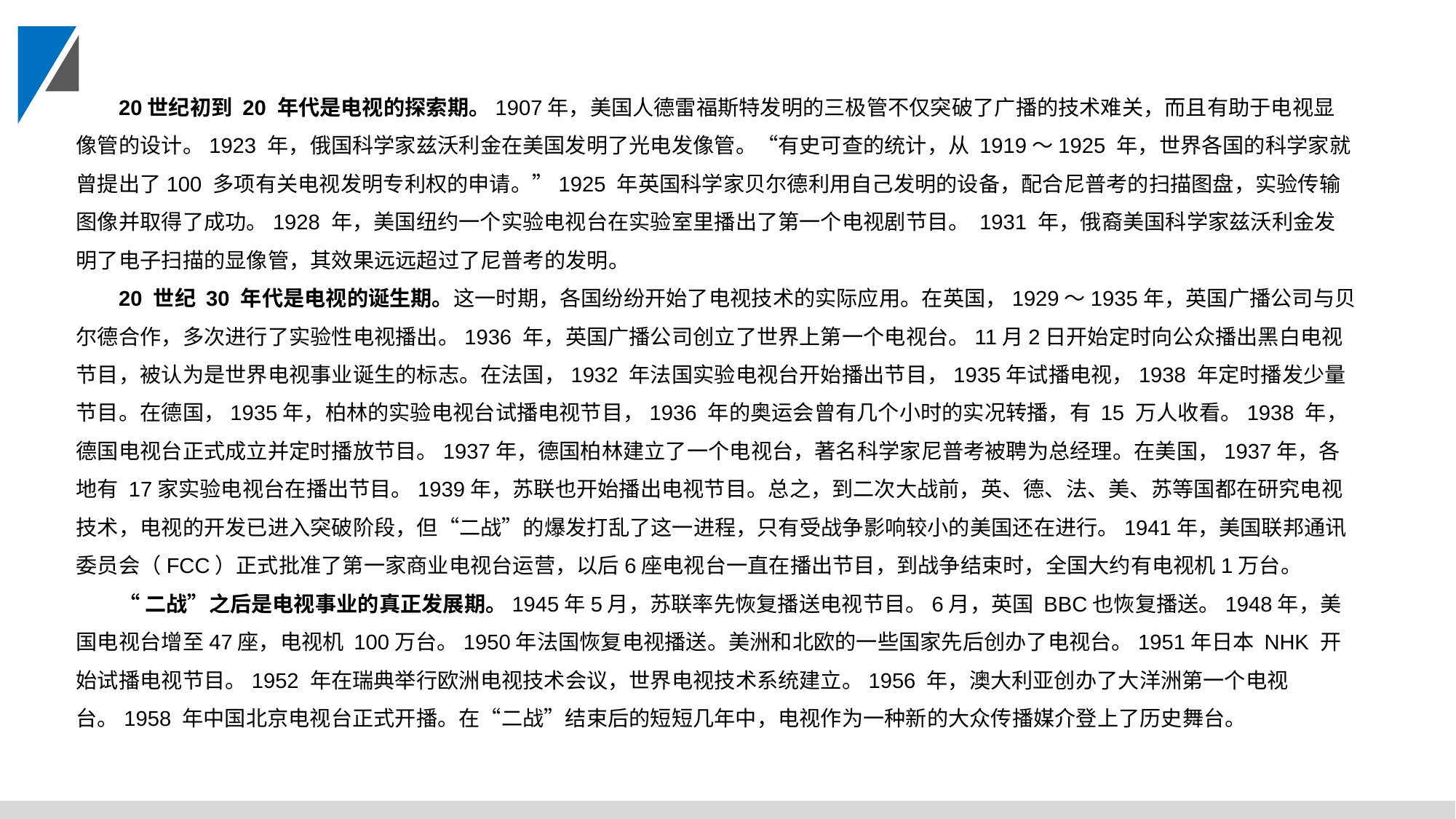

20世纪初到 20 年代是电视的探索期。1907年，美国人德雷福斯特发明的三极管不仅突破了广播的技术难关，而且有助于电视显像管的设计。1923 年，俄国科学家兹沃利金在美国发明了光电发像管。“有史可查的统计，从 1919～1925 年，世界各国的科学家就曾提出了100 多项有关电视发明专利权的申请。”1925 年英国科学家贝尔德利用自己发明的设备，配合尼普考的扫描图盘，实验传输图像并取得了成功。1928 年，美国纽约一个实验电视台在实验室里播出了第一个电视剧节目。 1931 年，俄裔美国科学家兹沃利金发明了电子扫描的显像管，其效果远远超过了尼普考的发明。
20 世纪 30 年代是电视的诞生期。这一时期，各国纷纷开始了电视技术的实际应用。在英国，1929～1935年，英国广播公司与贝尔德合作，多次进行了实验性电视播出。1936 年，英国广播公司创立了世界上第一个电视台。11月2日开始定时向公众播出黑白电视节目，被认为是世界电视事业诞生的标志。在法国，1932 年法国实验电视台开始播出节目，1935年试播电视，1938 年定时播发少量节目。在德国，1935年，柏林的实验电视台试播电视节目，1936 年的奥运会曾有几个小时的实况转播，有 15 万人收看。1938 年，德国电视台正式成立并定时播放节目。1937年，德国柏林建立了一个电视台，著名科学家尼普考被聘为总经理。在美国，1937年，各地有 17家实验电视台在播出节目。1939年，苏联也开始播出电视节目。总之，到二次大战前，英、德、法、美、苏等国都在研究电视技术，电视的开发已进入突破阶段，但“二战”的爆发打乱了这一进程，只有受战争影响较小的美国还在进行。1941年，美国联邦通讯委员会（FCC）正式批准了第一家商业电视台运营，以后6座电视台一直在播出节目，到战争结束时，全国大约有电视机1万台。
“二战”之后是电视事业的真正发展期。1945年5月，苏联率先恢复播送电视节目。6月，英国 BBC也恢复播送。1948年，美国电视台增至47座，电视机 100万台。1950年法国恢复电视播送。美洲和北欧的一些国家先后创办了电视台。1951年日本 NHK 开始试播电视节目。1952 年在瑞典举行欧洲电视技术会议，世界电视技术系统建立。1956 年，澳大利亚创办了大洋洲第一个电视台。1958 年中国北京电视台正式开播。在“二战”结束后的短短几年中，电视作为一种新的大众传播媒介登上了历史舞台。